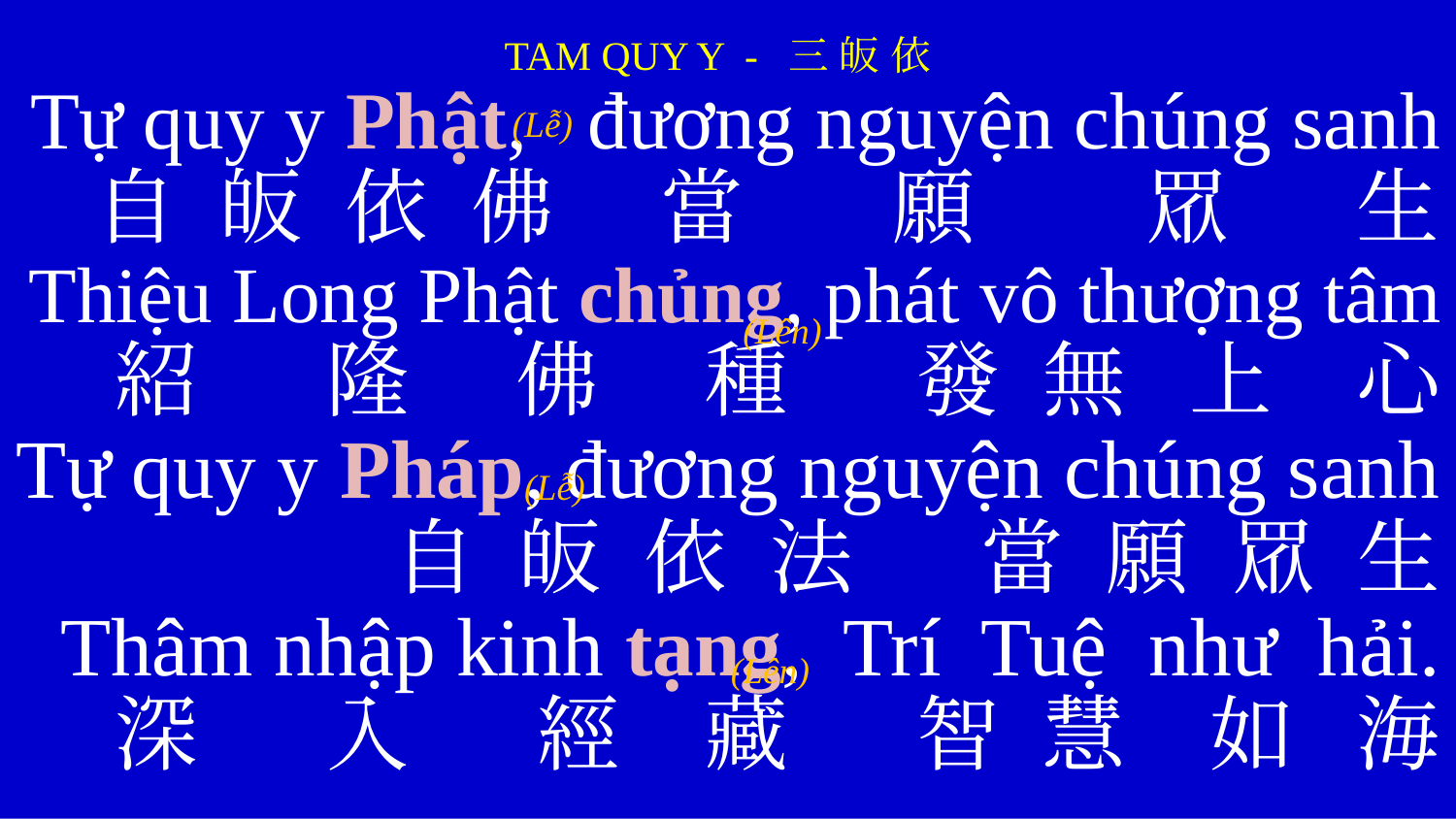

TAM QUY Y  -  三 皈 依
Tự quy y Phật,   đương nguyện chúng sanh
自  皈  依  佛     當       願        眾      生
Thiệu Long Phật chủng, phát vô thượng tâm
 紹      隆     佛     種      發  無   上    心
Tự quy y Pháp, đương nguyện chúng sanh
自  皈  依  法      當  願  眾  生
Thâm nhập kinh tạng,  Trí  Tuệ  như  hải.
深      入      經    藏      智  慧    如   海
(Lễ)
(Lên)
(Lễ)
(Lên)